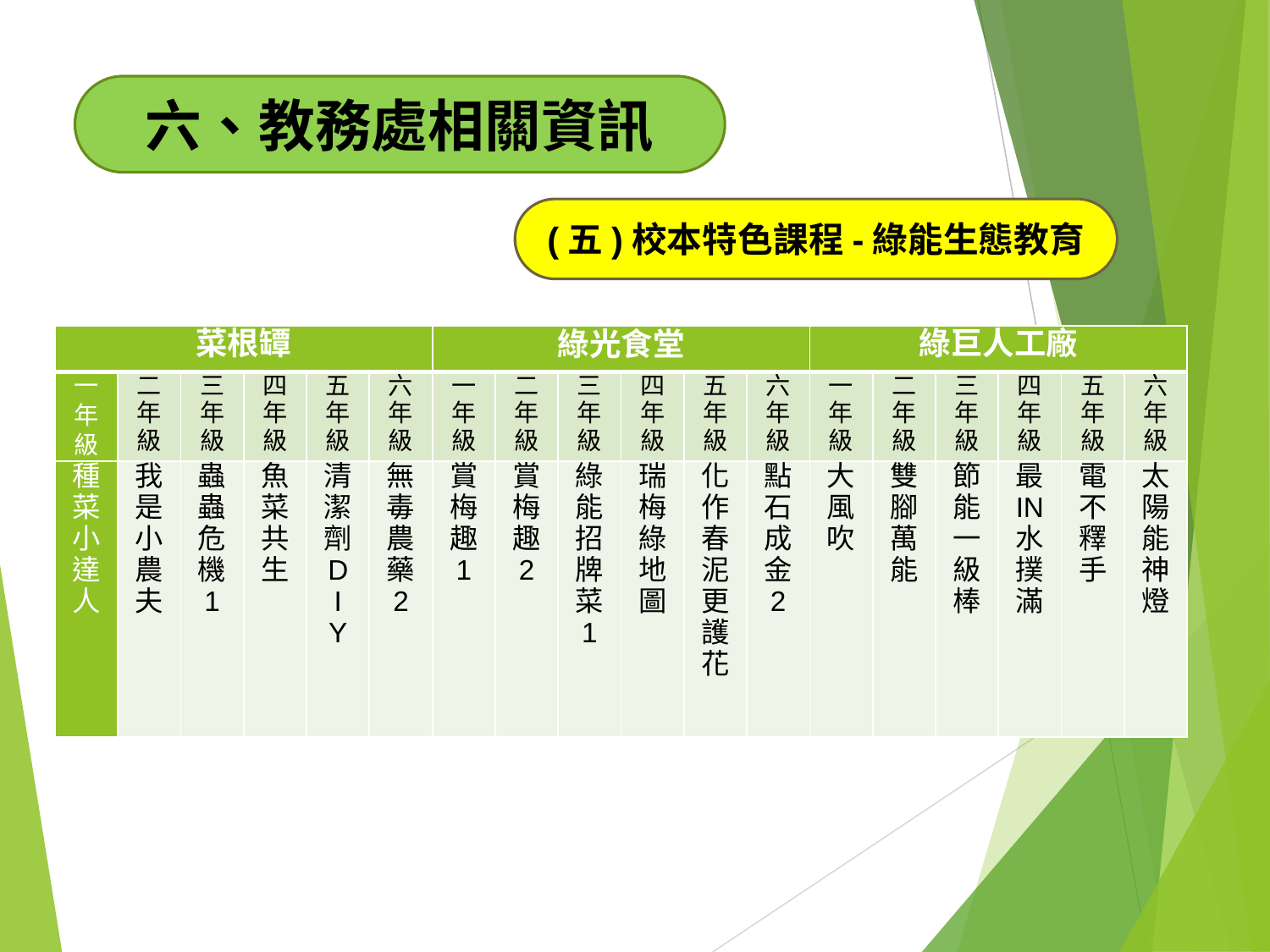

六、教務處相關資訊
(五)校本特色課程-綠能生態教育
| 菜根罈 |  |  |  |  |  | 綠光食堂 |  |  |  |  |  | 綠巨人工廠 |  |  |  |  |  |
| --- | --- | --- | --- | --- | --- | --- | --- | --- | --- | --- | --- | --- | --- | --- | --- | --- | --- |
| 一年級 | 二年級 | 三年級 | 四年級 | 五年級 | 六年級 | 一年級 | 二年級 | 三年級 | 四年級 | 五年級 | 六年級 | 一年級 | 二年級 | 三年級 | 四年級 | 五年級 | 六年級 |
| 種 菜 小 達 人 | 我 是 小 農 夫 | 蟲 蟲 危 機 1 | 魚 菜 共 生 | 清 潔 劑 D I Y | 無 毒 農 藥 2 | 賞 梅 趣 1 | 賞 梅 趣 2 | 綠 能 招 牌 菜 1 | 瑞 梅 綠 地 圖 | 化 作 春 泥 更 護 花 | 點 石 成 金 2 | 大 風 吹 | 雙 腳 萬 能 | 節 能 一 級 棒 | 最 IN 水 撲 滿 | 電 不 釋 手 | 太 陽 能 神 燈 |